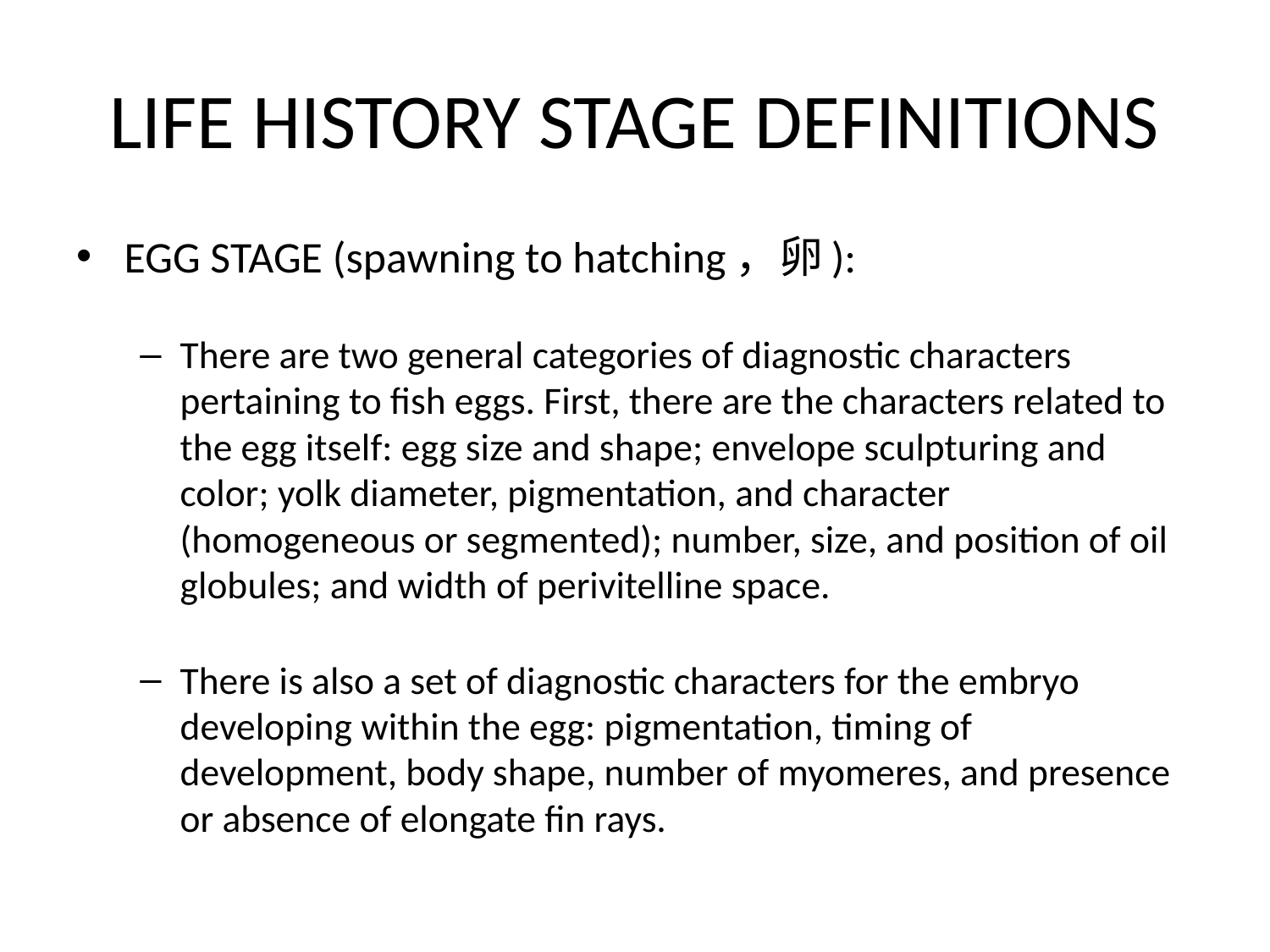

# LIFE HISTORY STAGE DEFINITIONS
EGG STAGE (spawning to hatching，卵):
There are two general categories of diagnostic characters pertaining to fish eggs. First, there are the characters related to the egg itself: egg size and shape; envelope sculpturing and color; yolk diameter, pigmentation, and character (homogeneous or segmented); number, size, and position of oil globules; and width of perivitelline space.
There is also a set of diagnostic characters for the embryo developing within the egg: pigmentation, timing of development, body shape, number of myomeres, and presence or absence of elongate fin rays.